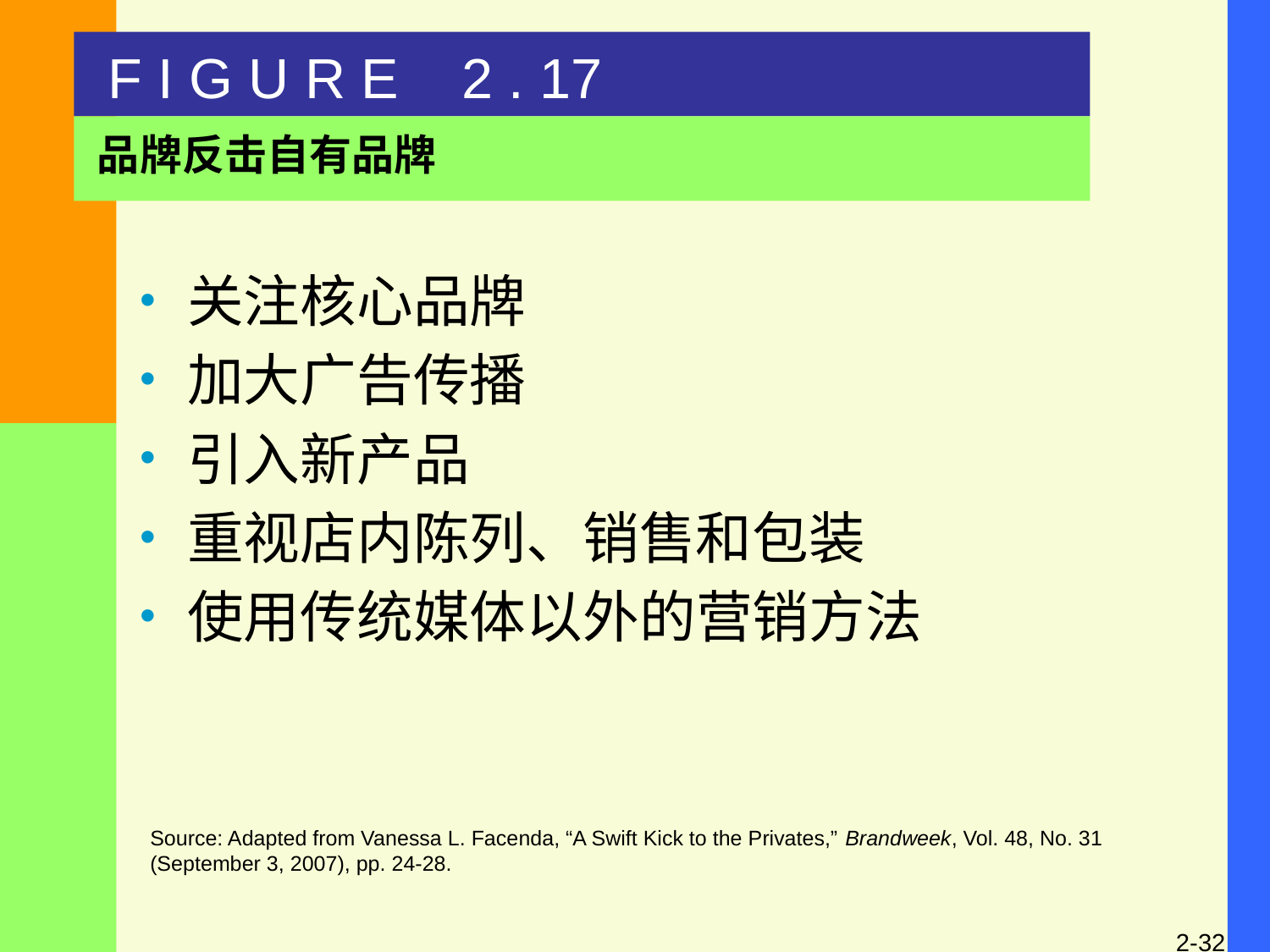

F I G U R E    2 . 17

品牌反击自有品牌
关注核心品牌
加大广告传播
引入新产品
重视店内陈列、销售和包装
使用传统媒体以外的营销方法

Source: Adapted from Vanessa L. Facenda, “A Swift Kick to the Privates,” Brandweek, Vol. 48, No. 31 (September 3, 2007), pp. 24-28.
2-32